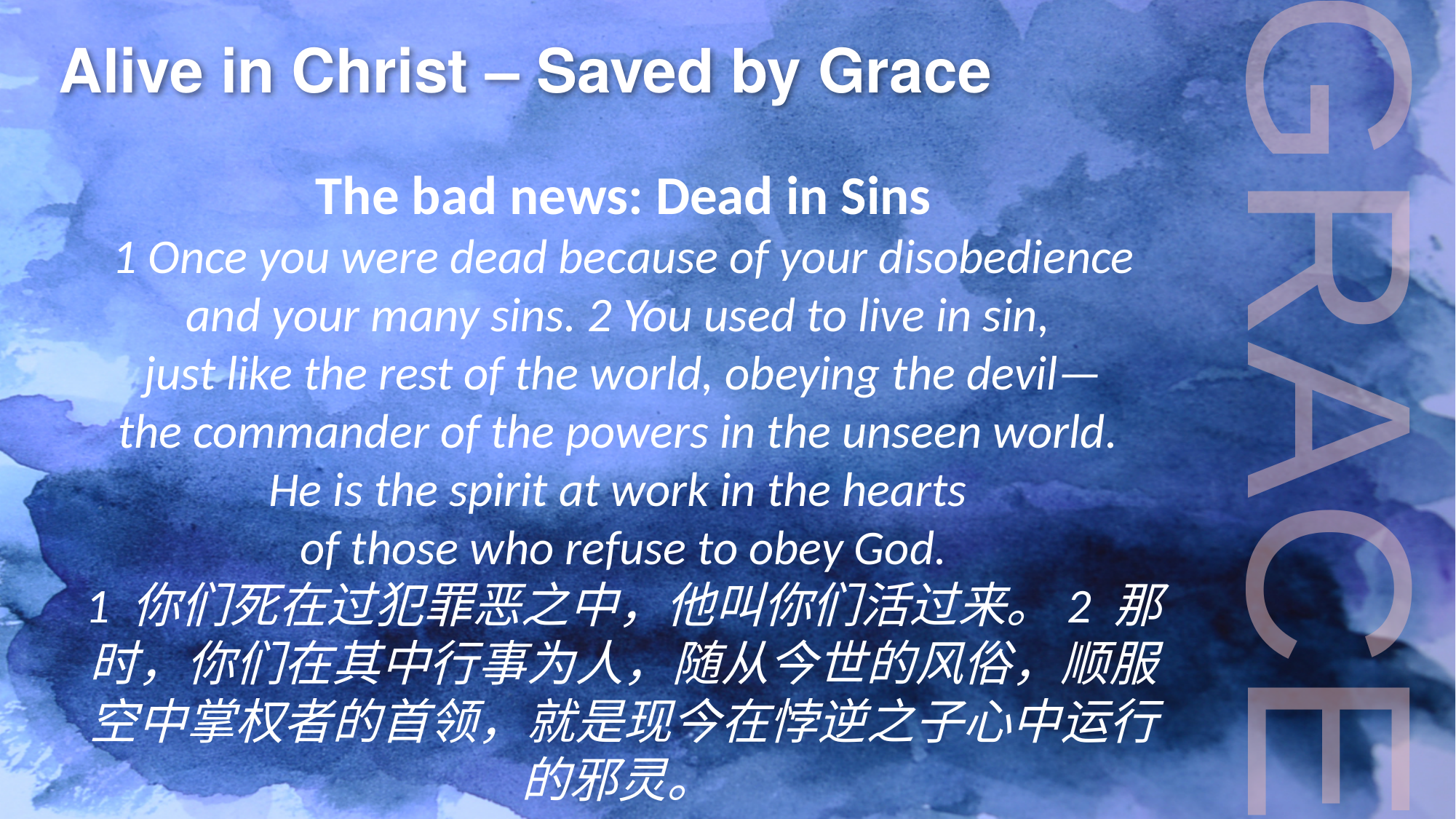

Alive in Christ – Saved by Grace
The bad news: Dead in Sins
1 Once you were dead because of your disobedience and your many sins. 2 You used to live in sin,
just like the rest of the world, obeying the devil—
the commander of the powers in the unseen world.
He is the spirit at work in the hearts
of those who refuse to obey God.
1 你们死在过犯罪恶之中，他叫你们活过来。2 那时，你们在其中行事为人，随从今世的风俗，顺服空中掌权者的首领，就是现今在悖逆之子心中运行的邪灵。
GRACE